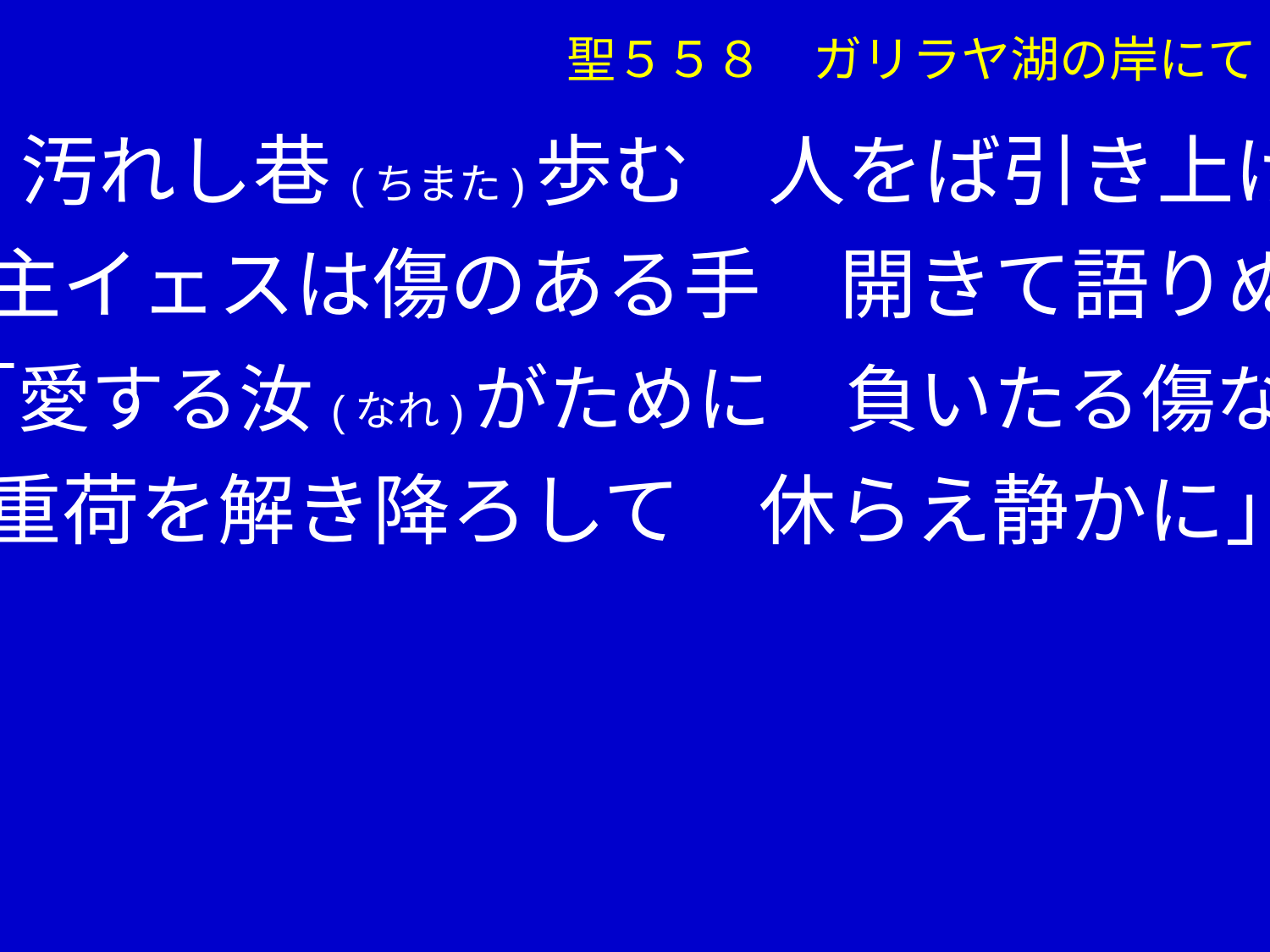

②汚れし巷(ちまた)歩む　人をば引き上げ
　主イェスは傷のある手　開きて語りぬ
 「愛する汝(なれ)がために　負いたる傷なり
　重荷を解き降ろして　休らえ静かに」

聖５５８　ガリラヤ湖の岸にて